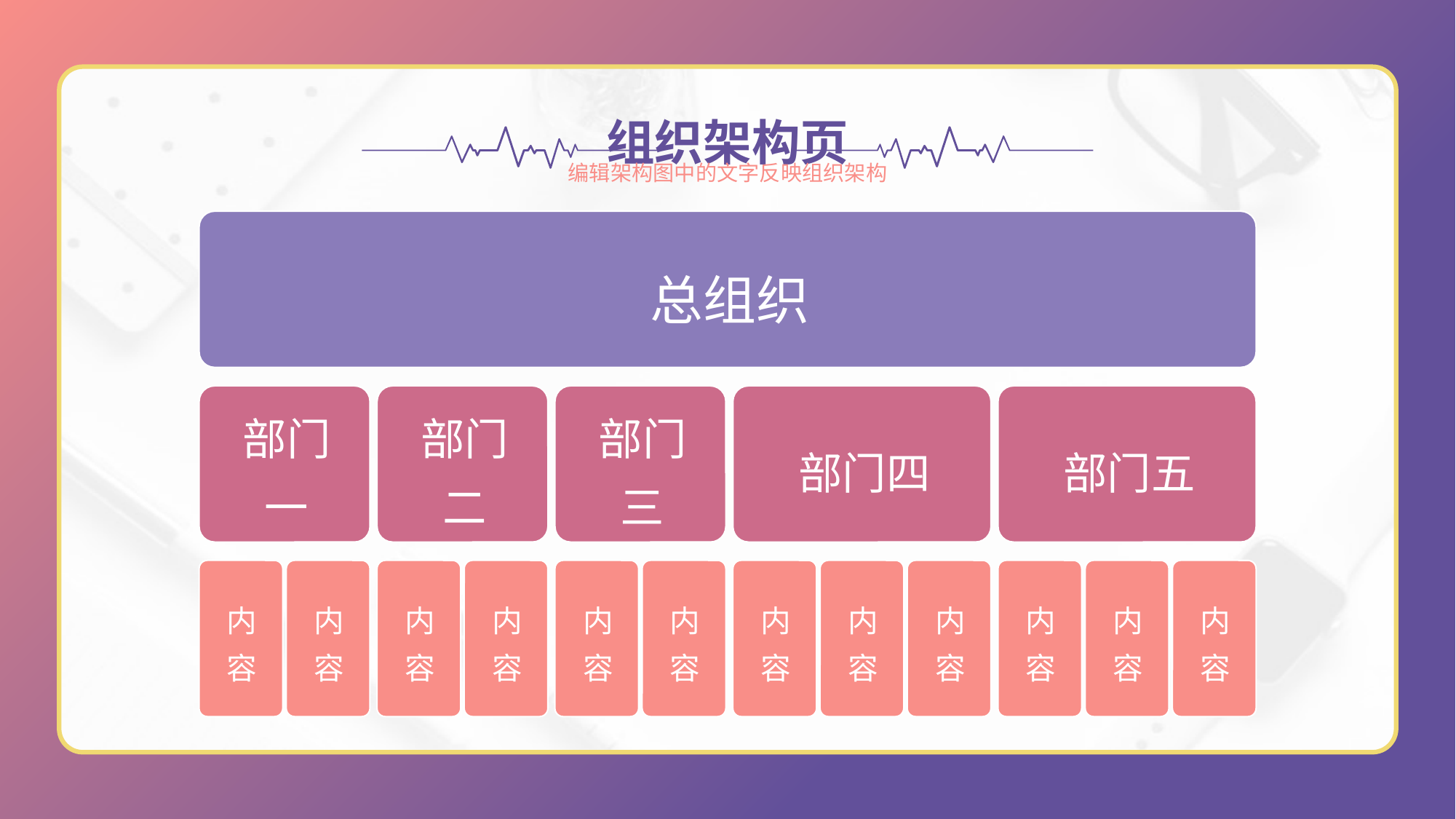

组织架构页

编辑架构图中的文字反映组织架构
总组织
部门一
内容
内容
部门二
内容
内容
部门三
内容
内容
部门四
内容
内容
内容
部门五
内容
内容
内容